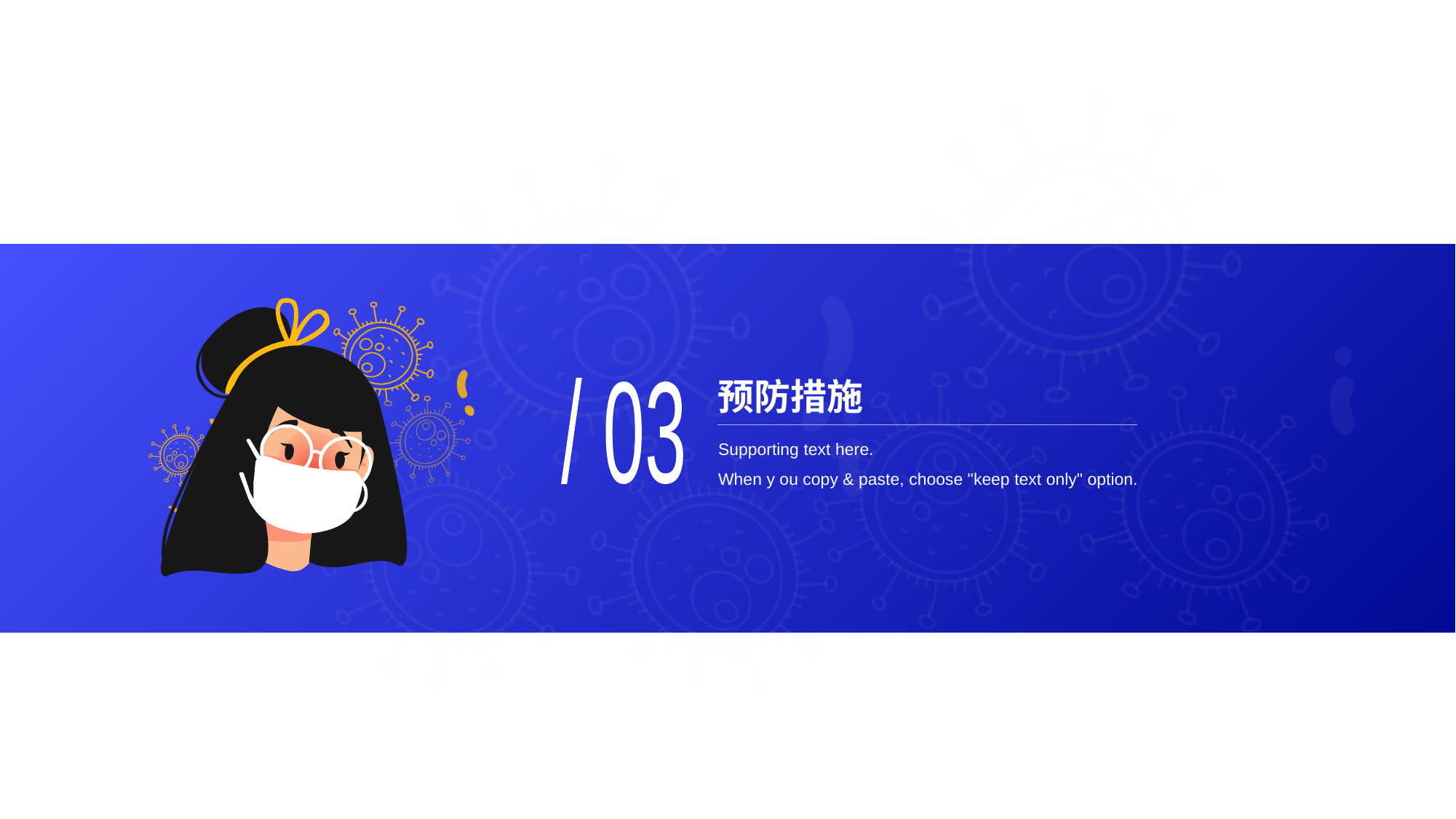

# 预防措施
/ 03
Supporting text here.
When y ou copy & paste, choose "keep text only" option.